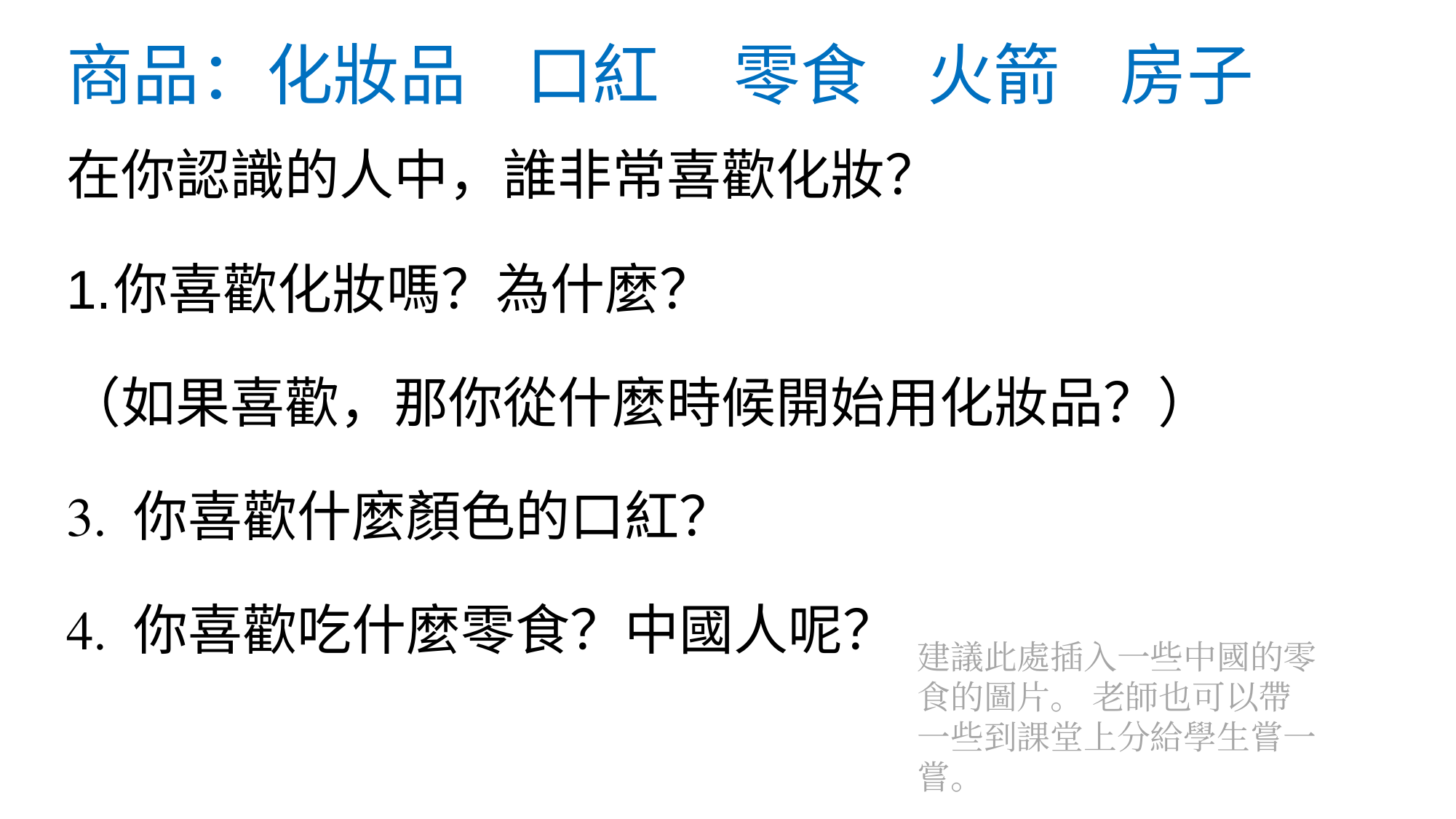

# 商品：化妝品    口紅     零食    火箭    房子
在你認識的人中，誰非常喜歡化妝？
你喜歡化妝嗎？為什麼？
（如果喜歡，那你從什麼時候開始用化妝品？）
3. 你喜歡什麼顏色的口紅？
4. 你喜歡吃什麼零食？中國人呢？
建議此處插入一些中國的零食的圖片。 老師也可以帶一些到課堂上分給學生嘗一嘗。